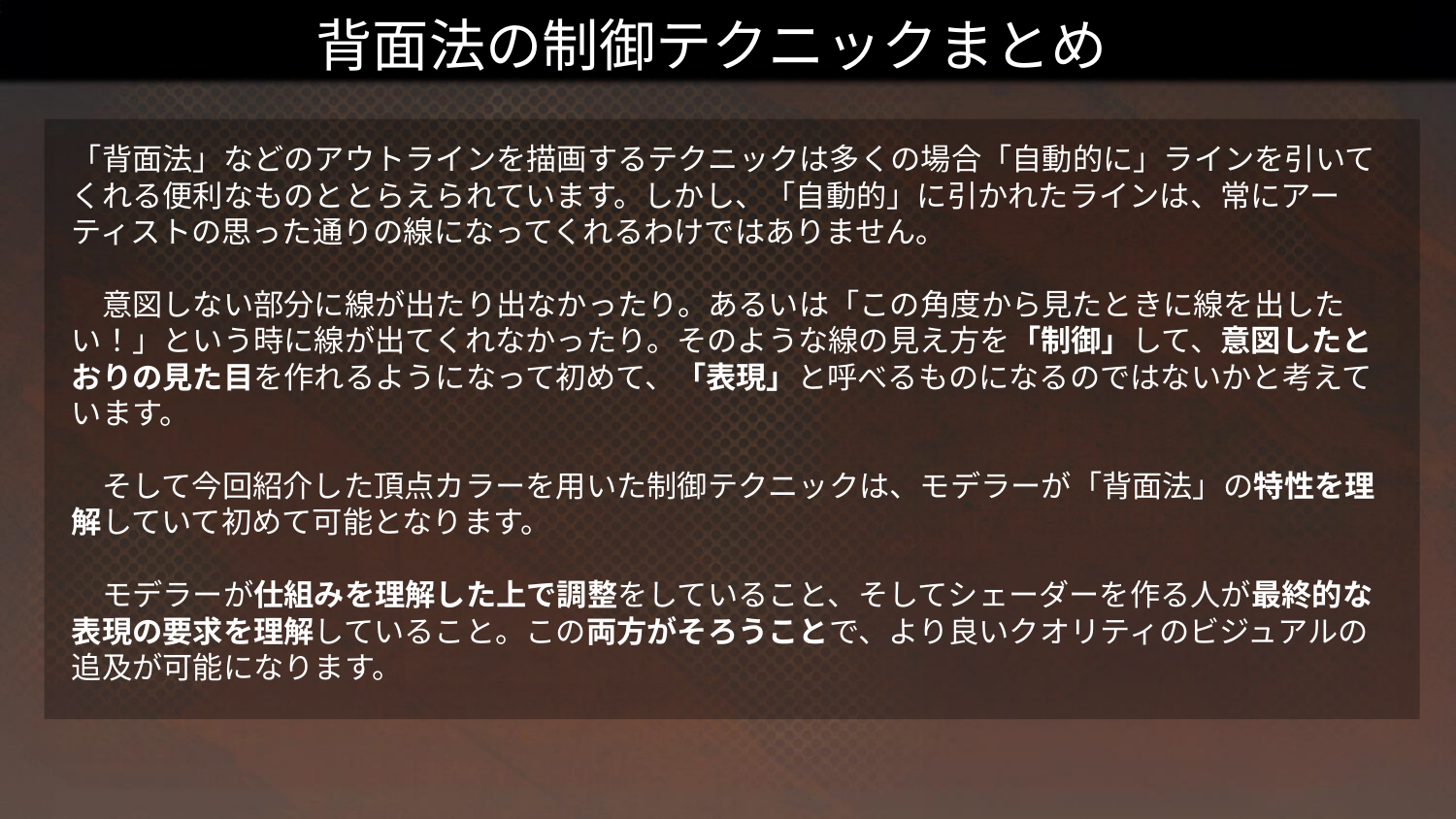

# 背面法の制御テクニックまとめ

「背面法」などのアウトラインを描画するテクニックは多くの場合「自動的に」ラインを引いてくれる便利なものととらえられています。しかし、「自動的」に引かれたラインは、常にアーティストの思った通りの線になってくれるわけではありません。

　意図しない部分に線が出たり出なかったり。あるいは「この角度から見たときに線を出したい！」という時に線が出てくれなかったり。そのような線の見え方を「制御」して、意図したとおりの見た目を作れるようになって初めて、「表現」と呼べるものになるのではないかと考えています。

　そして今回紹介した頂点カラーを用いた制御テクニックは、モデラーが「背面法」の特性を理解していて初めて可能となります。

　モデラーが仕組みを理解した上で調整をしていること、そしてシェーダーを作る人が最終的な表現の要求を理解していること。この両方がそろうことで、より良いクオリティのビジュアルの追及が可能になります。